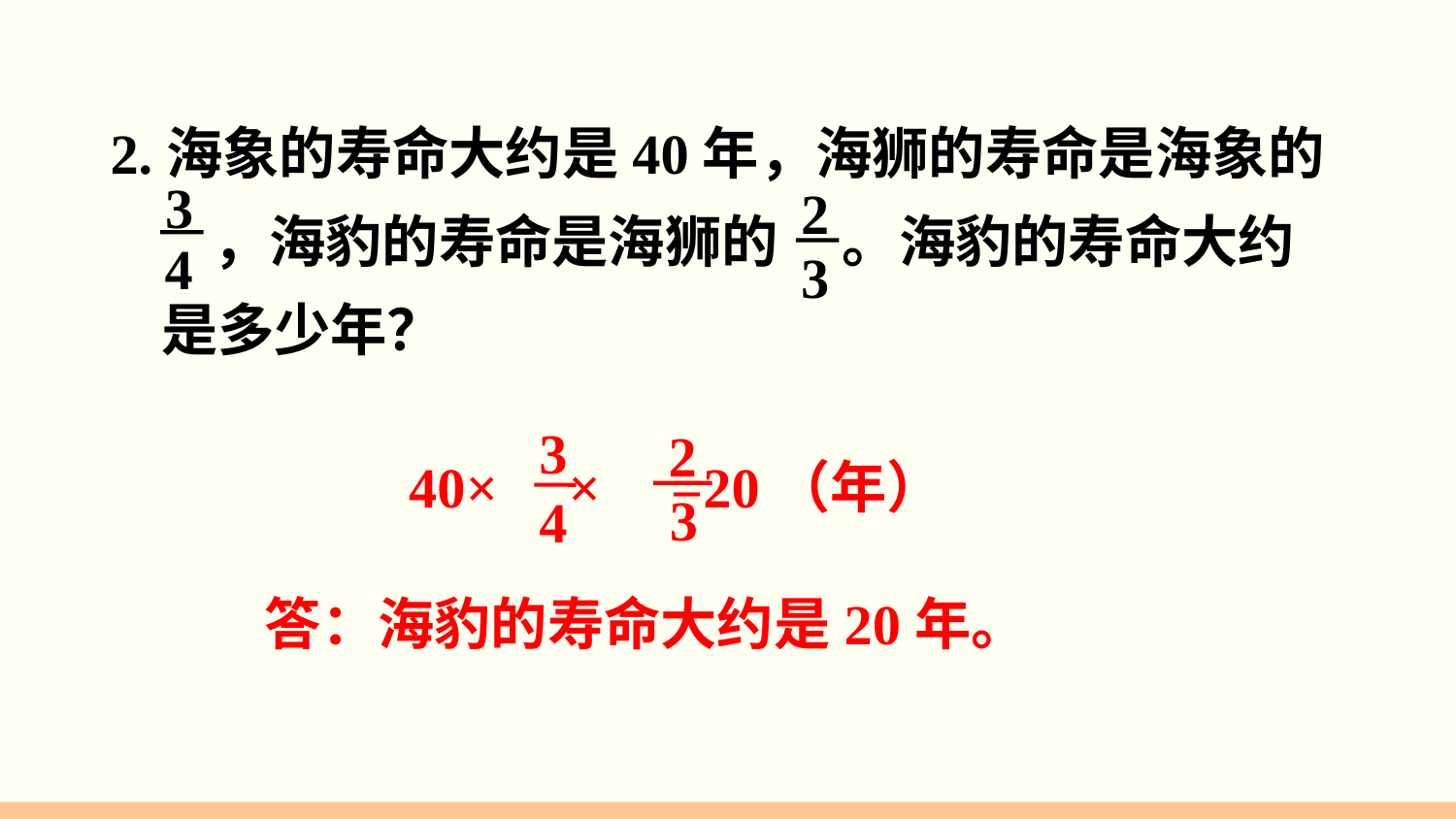

2.海象的寿命大约是40年，海狮的寿命是海象的
        ，海豹的寿命是海狮的     。海豹的寿命大约
    是多少年？
3
4

2
3

3
4

2
3

40×     ×     =20（年）
答：海豹的寿命大约是20年。